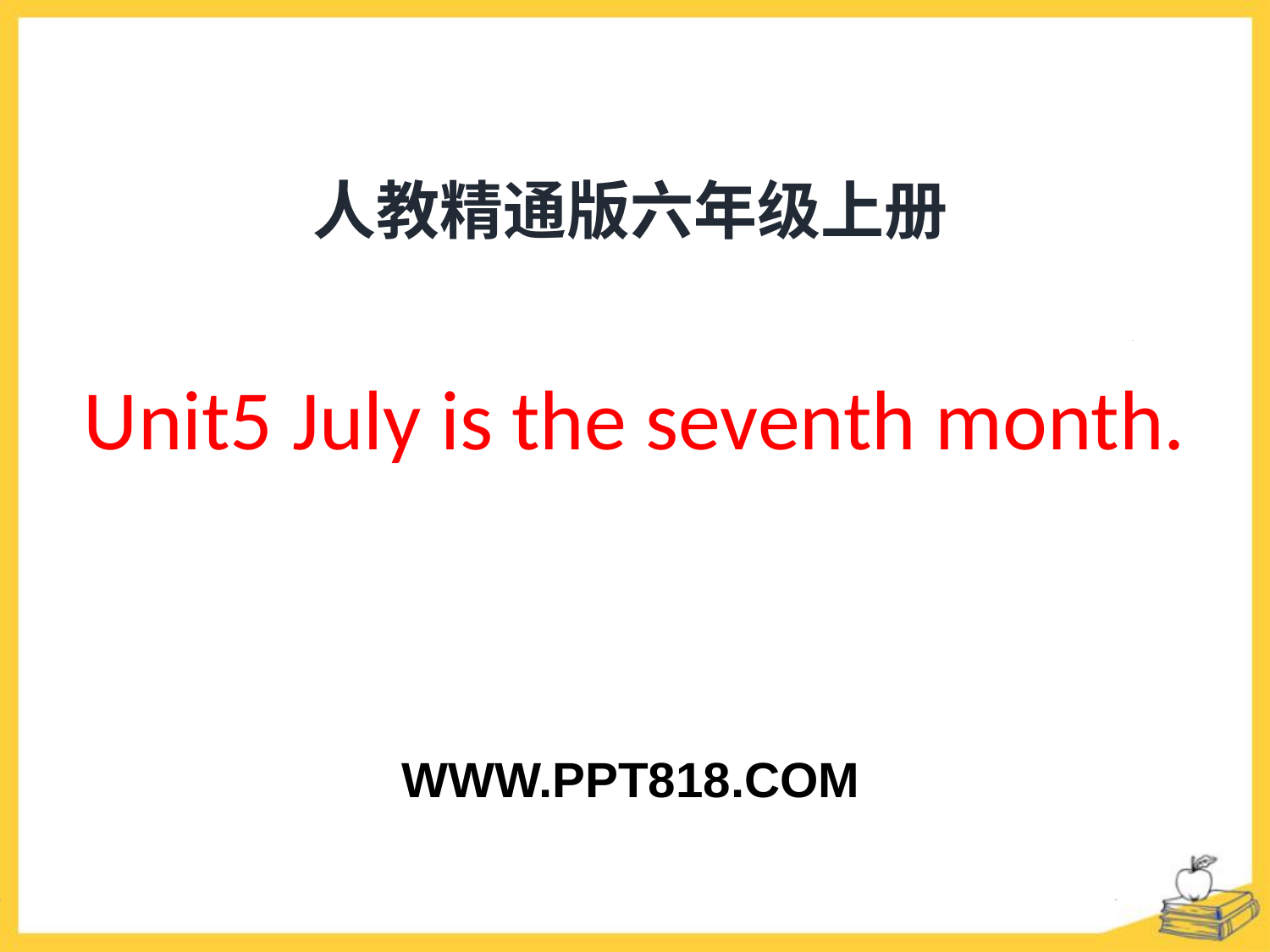

人教精通版六年级上册
# Unit5 July is the seventh month.
WWW.PPT818.COM